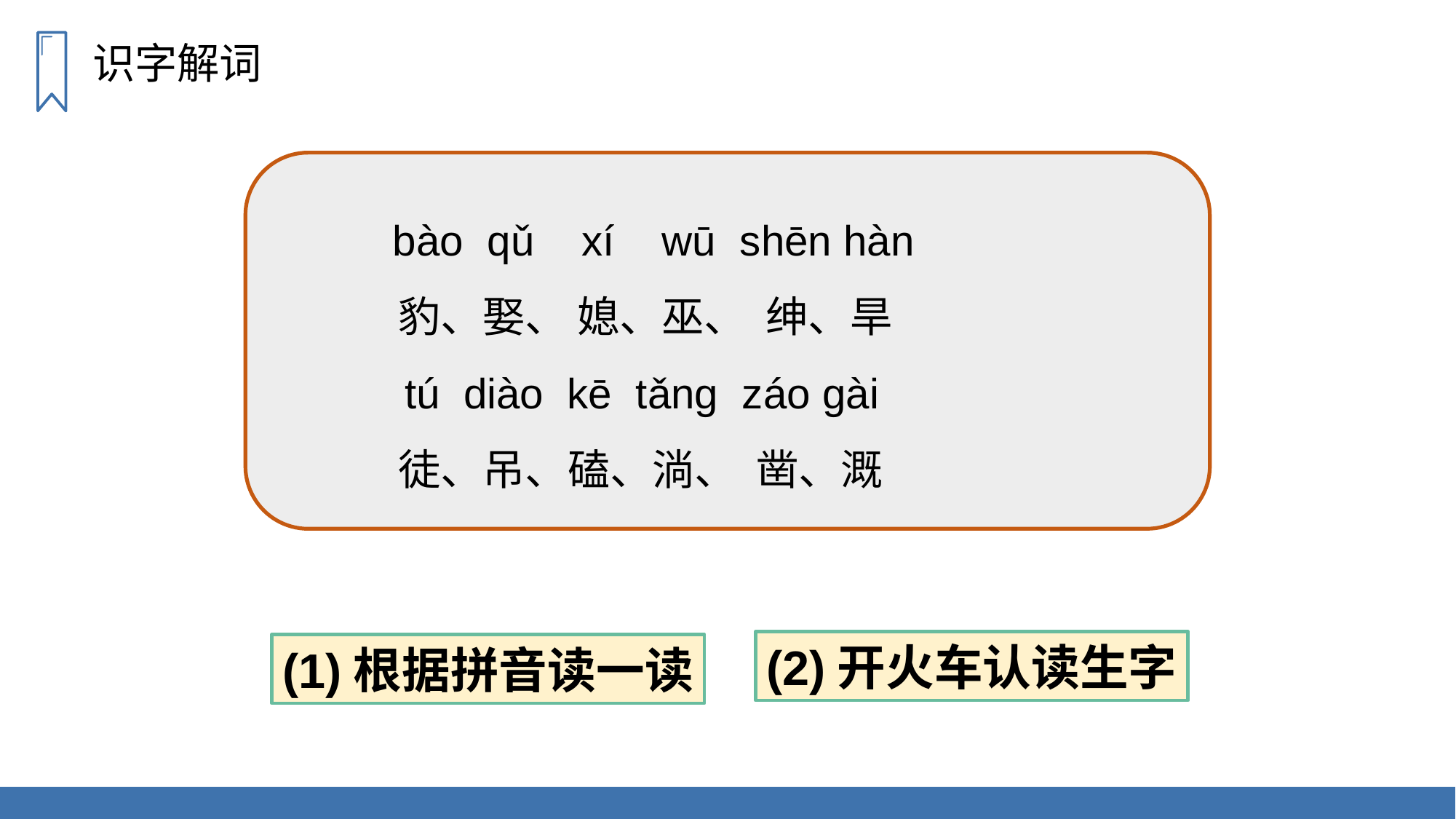

识字解词
          bào  qǔ    xí    wū  shēn hàn
            豹、娶、 媳、巫、  绅、旱
           tú  diào  kē  tǎng  záo gài
            徒、吊、磕、淌、  凿、溉
(2)开火车认读生字
(1)根据拼音读一读